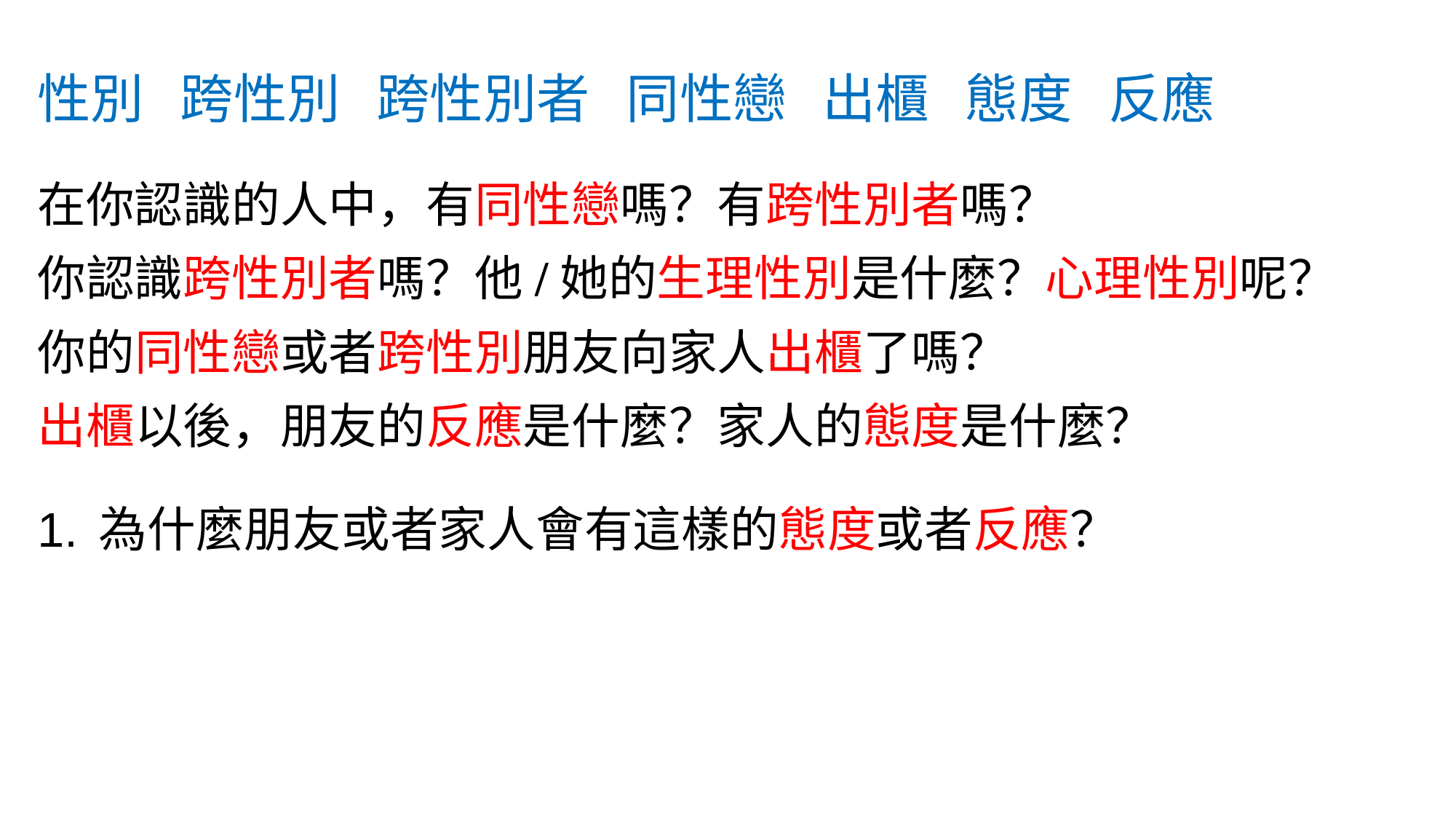

# 性別   跨性別   跨性別者   同性戀   出櫃   態度   反應
在你認識的人中，有同性戀嗎？有跨性別者嗎？
你認識跨性別者嗎？他/她的生理性別是什麼？心理性別呢？
你的同性戀或者跨性別朋友向家人出櫃了嗎？
出櫃以後，朋友的反應是什麼？家人的態度是什麼？
為什麼朋友或者家人會有這樣的態度或者反應？